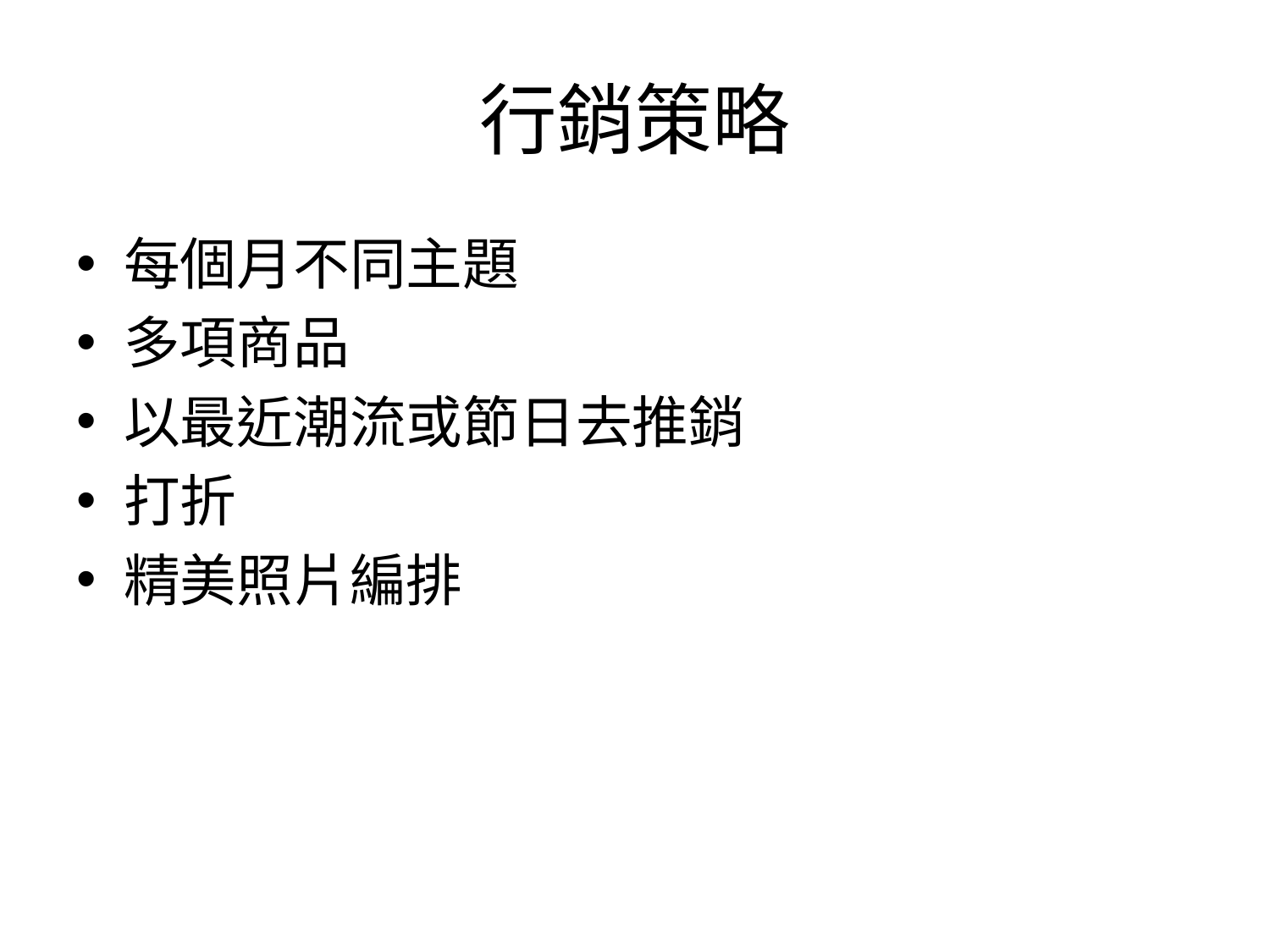

# 行銷策略
每個月不同主題
多項商品
以最近潮流或節日去推銷
打折
精美照片編排